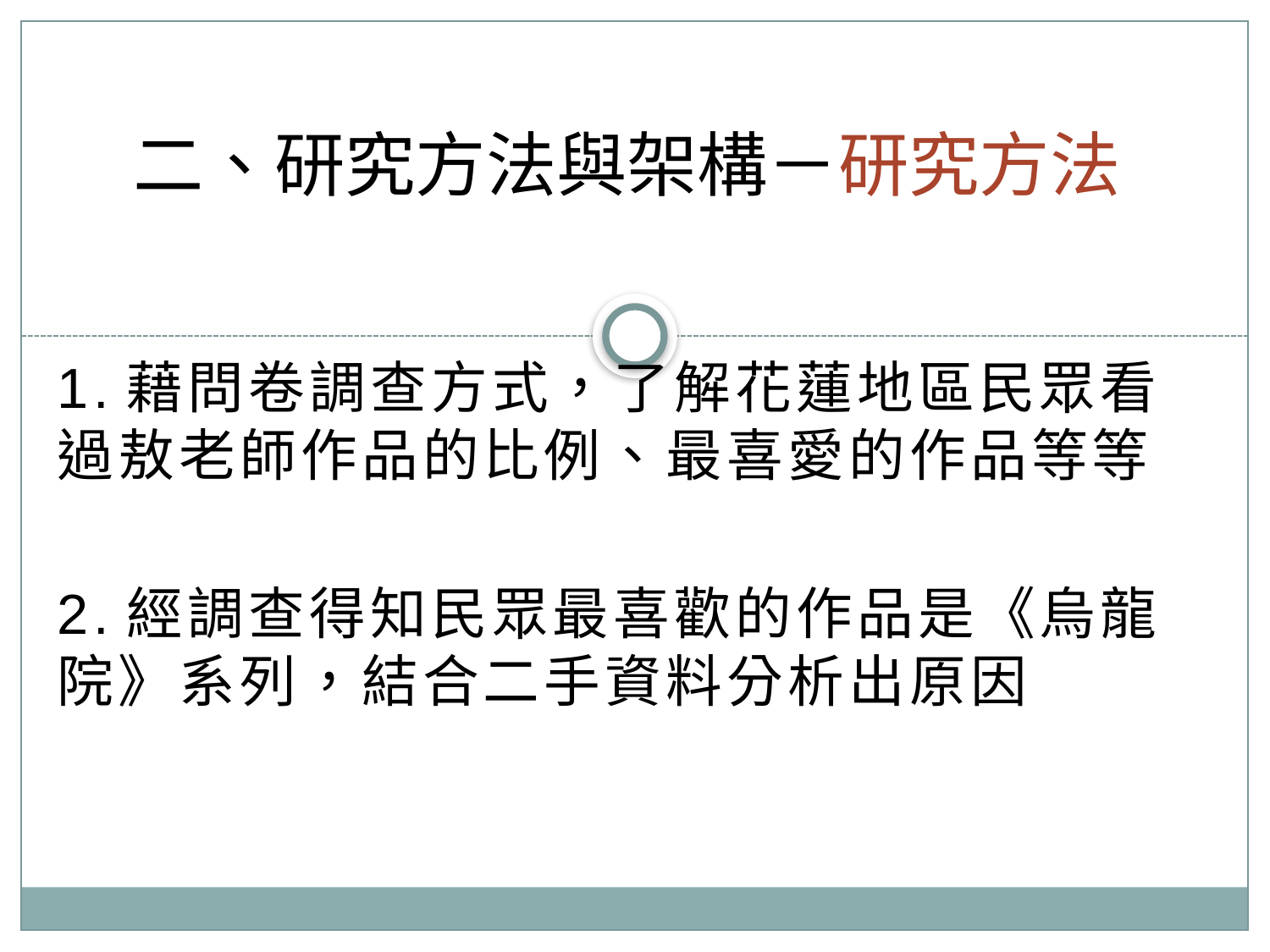

# 二、研究方法與架構－研究方法
1.藉問卷調查方式，了解花蓮地區民眾看過敖老師作品的比例、最喜愛的作品等等

2.經調查得知民眾最喜歡的作品是《烏龍院》系列，結合二手資料分析出原因